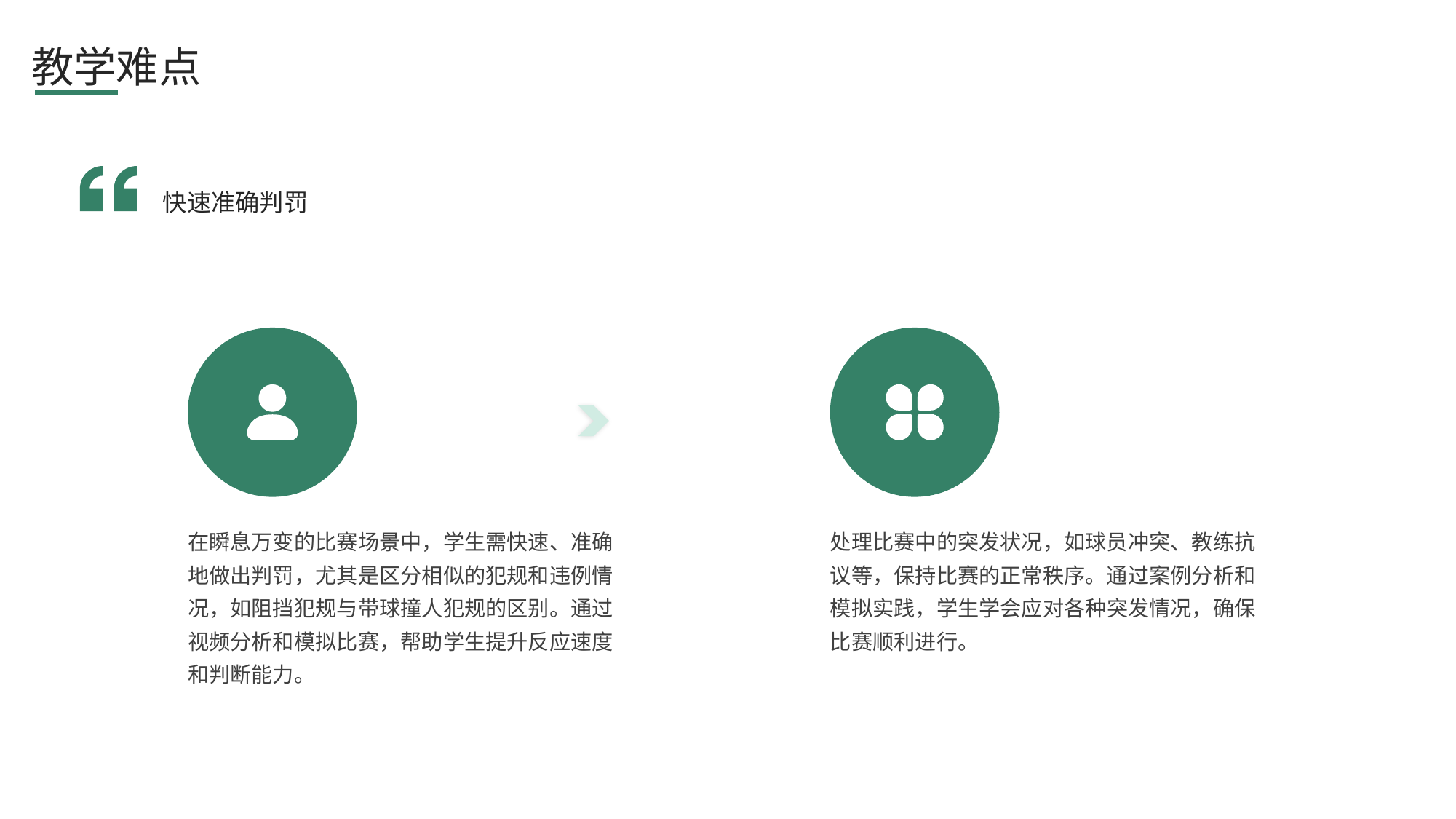

教学难点

快速准确判罚

在瞬息万变的比赛场景中，学生需快速、准确地做出判罚，尤其是区分相似的犯规和违例情况，如阻挡犯规与带球撞人犯规的区别。通过视频分析和模拟比赛，帮助学生提升反应速度和判断能力。
处理比赛中的突发状况，如球员冲突、教练抗议等，保持比赛的正常秩序。通过案例分析和模拟实践，学生学会应对各种突发情况，确保比赛顺利进行。